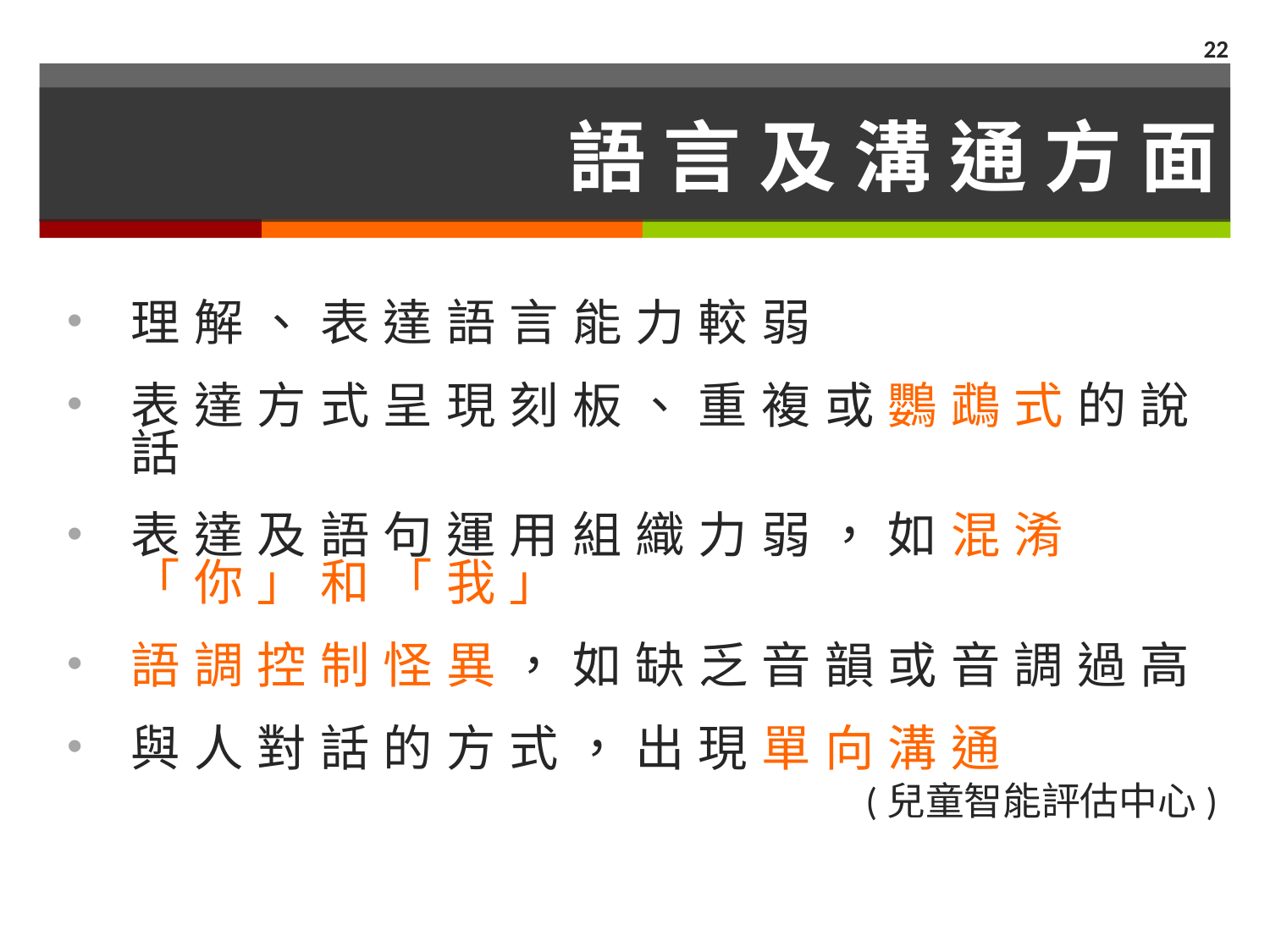

22
# 語 言 及 溝 通 方 面
理 解 、 表 達 語 言 能 力 較 弱
表 達 方 式 呈 現 刻 板 、 重 複 或 鸚 鵡 式 的 說 話
表 達 及 語 句 運 用 組 織 力 弱 ， 如 混 淆 「 你 」 和 「 我 」
語 調 控 制 怪 異 ， 如 缺 乏 音 韻 或 音 調 過 高
與 人 對 話 的 方 式 ， 出 現 單 向 溝 通
(兒童智能評估中心)